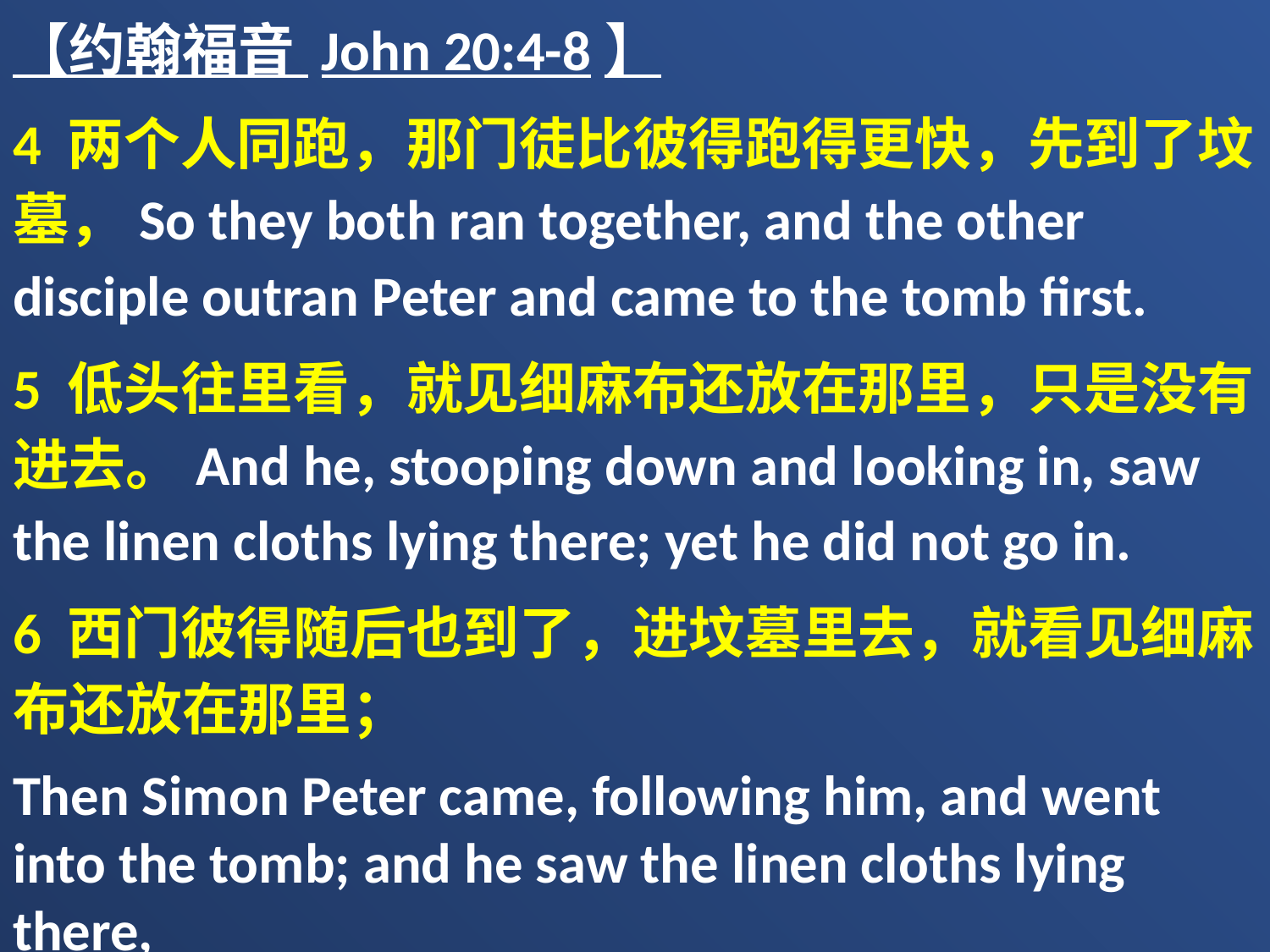

【约翰福音 John 20:4-8】
4 两个人同跑，那门徒比彼得跑得更快，先到了坟墓，So they both ran together, and the other disciple outran Peter and came to the tomb first.
5 低头往里看，就见细麻布还放在那里，只是没有进去。And he, stooping down and looking in, saw the linen cloths lying there; yet he did not go in.
6 西门彼得随后也到了，进坟墓里去，就看见细麻布还放在那里；
Then Simon Peter came, following him, and went into the tomb; and he saw the linen cloths lying there,